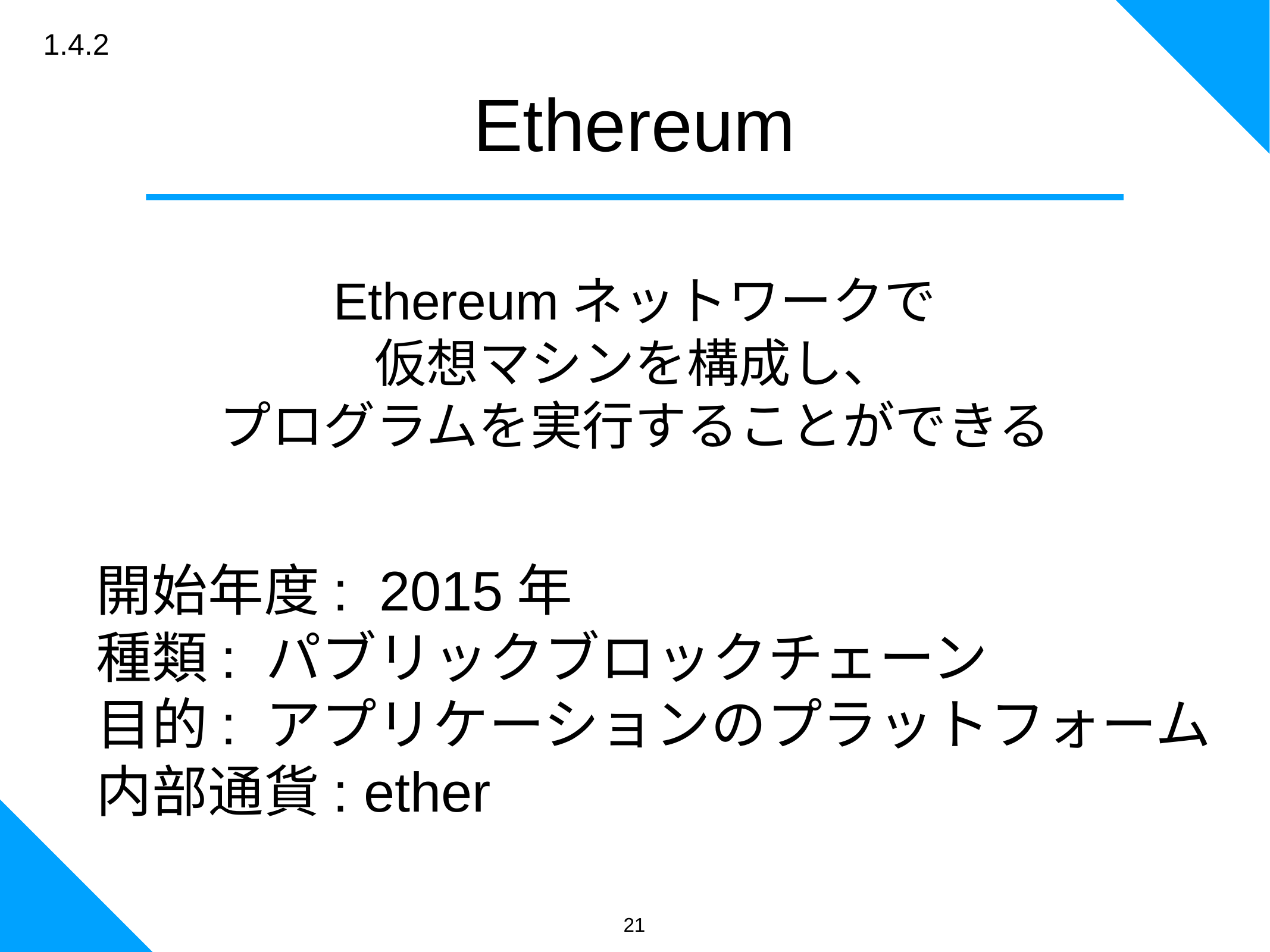

1.4.2
Ethereum
Ethereumネットワークで
仮想マシンを構成し、
プログラムを実行することができる
開始年度:  2015年
種類: パブリックブロックチェーン
目的: アプリケーションのプラットフォーム
内部通貨: ether
21